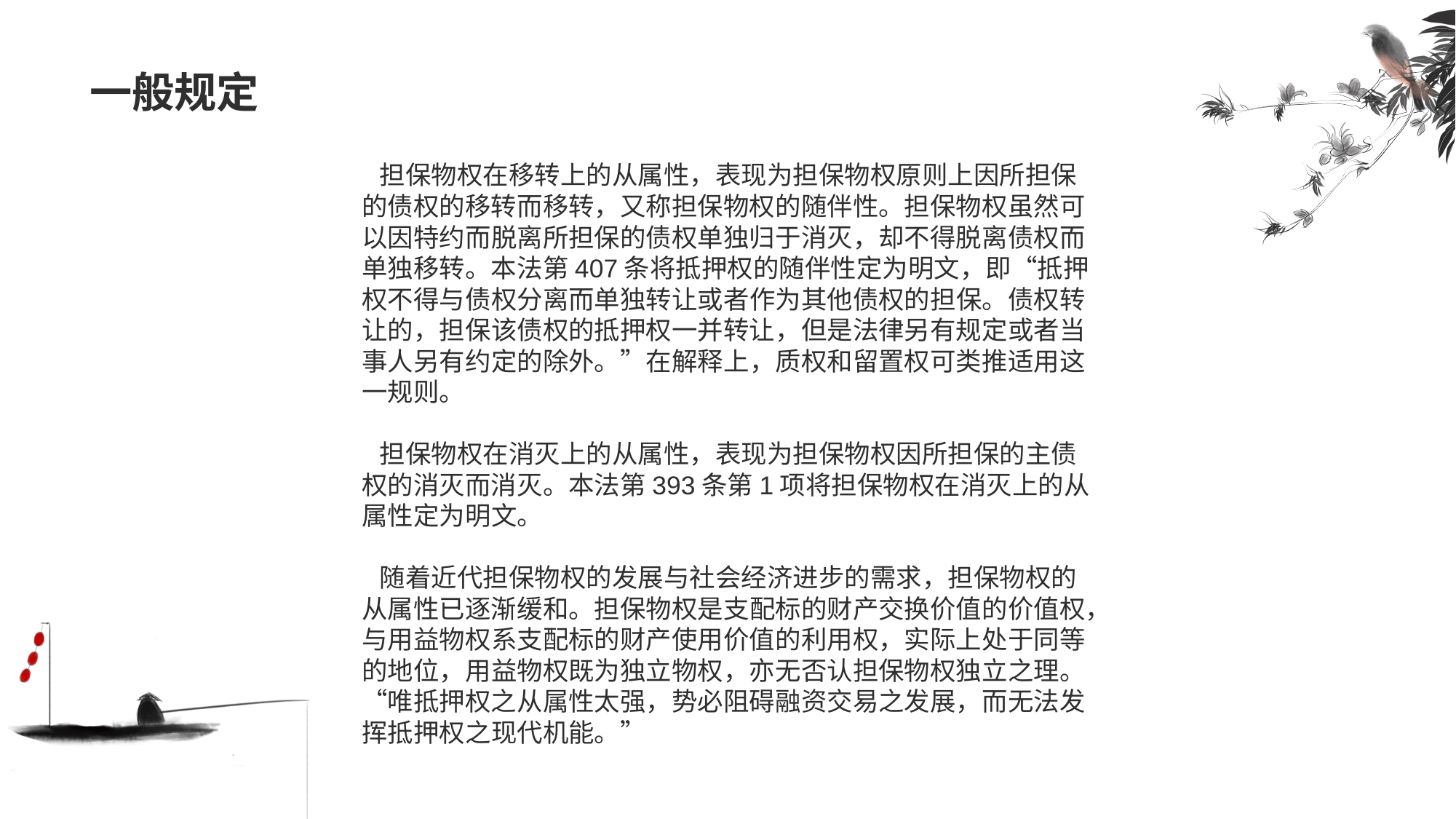

# 一般规定

  担保物权在移转上的从属性，表现为担保物权原则上因所担保的债权的移转而移转，又称担保物权的随伴性。担保物权虽然可以因特约而脱离所担保的债权单独归于消灭，却不得脱离债权而单独移转。本法第407条将抵押权的随伴性定为明文，即“抵押权不得与债权分离而单独转让或者作为其他债权的担保。债权转让的，担保该债权的抵押权一并转让，但是法律另有规定或者当事人另有约定的除外。”在解释上，质权和留置权可类推适用这一规则。

  担保物权在消灭上的从属性，表现为担保物权因所担保的主债权的消灭而消灭。本法第393条第1项将担保物权在消灭上的从属性定为明文。

  随着近代担保物权的发展与社会经济进步的需求，担保物权的从属性已逐渐缓和。担保物权是支配标的财产交换价值的价值权，与用益物权系支配标的财产使用价值的利用权，实际上处于同等的地位，用益物权既为独立物权，亦无否认担保物权独立之理。“唯抵押权之从属性太强，势必阻碍融资交易之发展，而无法发挥抵押权之现代机能。”
50